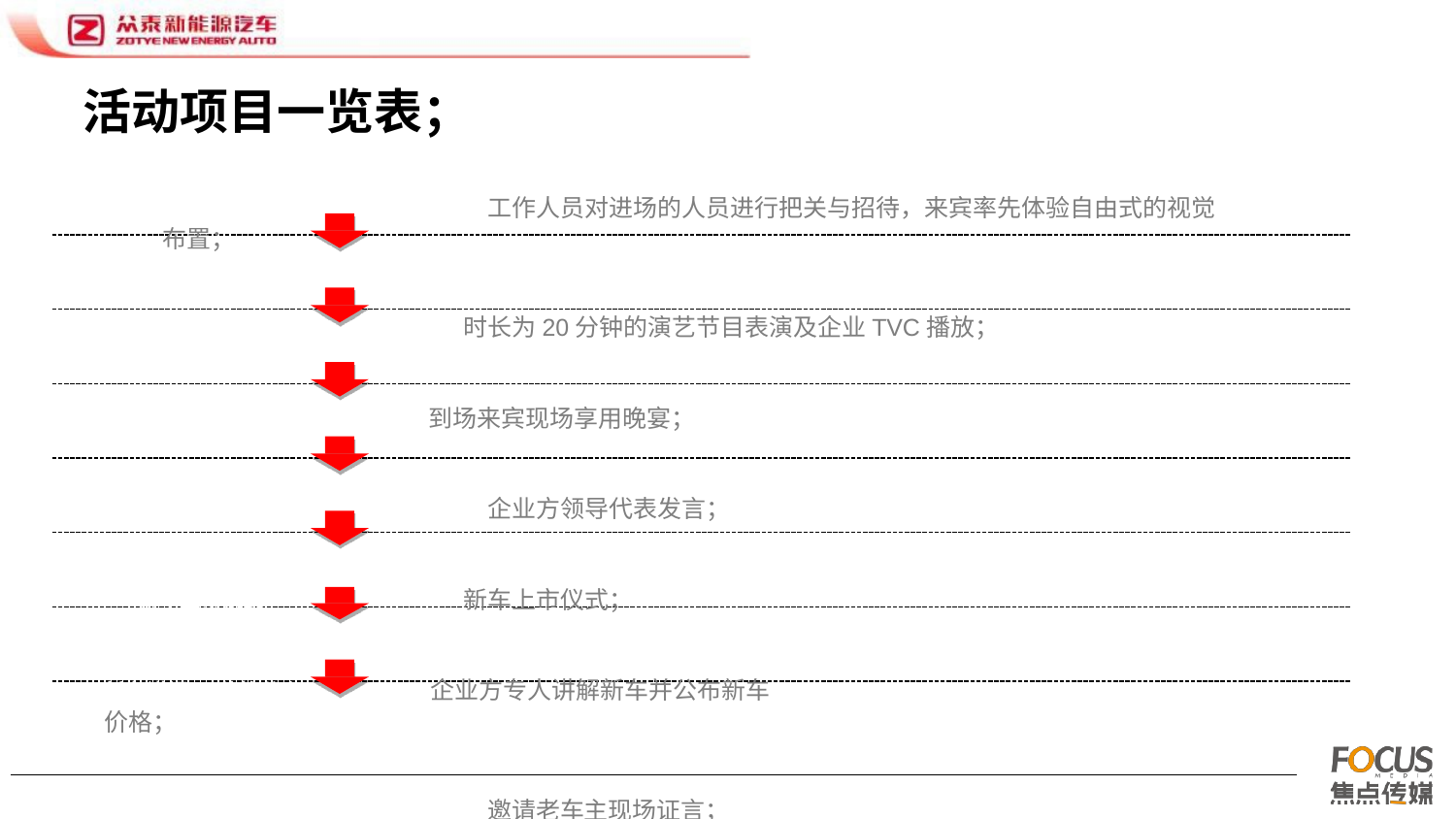

# 活动项目一览表；
客户入场	工作人员对进场的人员进行把关与招待，来宾率先体验自由式的视觉布置；

自由故事演绎	时长为20分钟的演艺节目表演及企业TVC播放；

晚宴	到场来宾现场享用晚宴；

领导发言	企业方领导代表发言；

新车上市仪式	新车上市仪式；

新车讲解+价格公布	企业方专人讲解新车并公布新车价格；

车主证言	邀请老车主现场证言；

媒体采访	媒体专访区域15分钟专访；